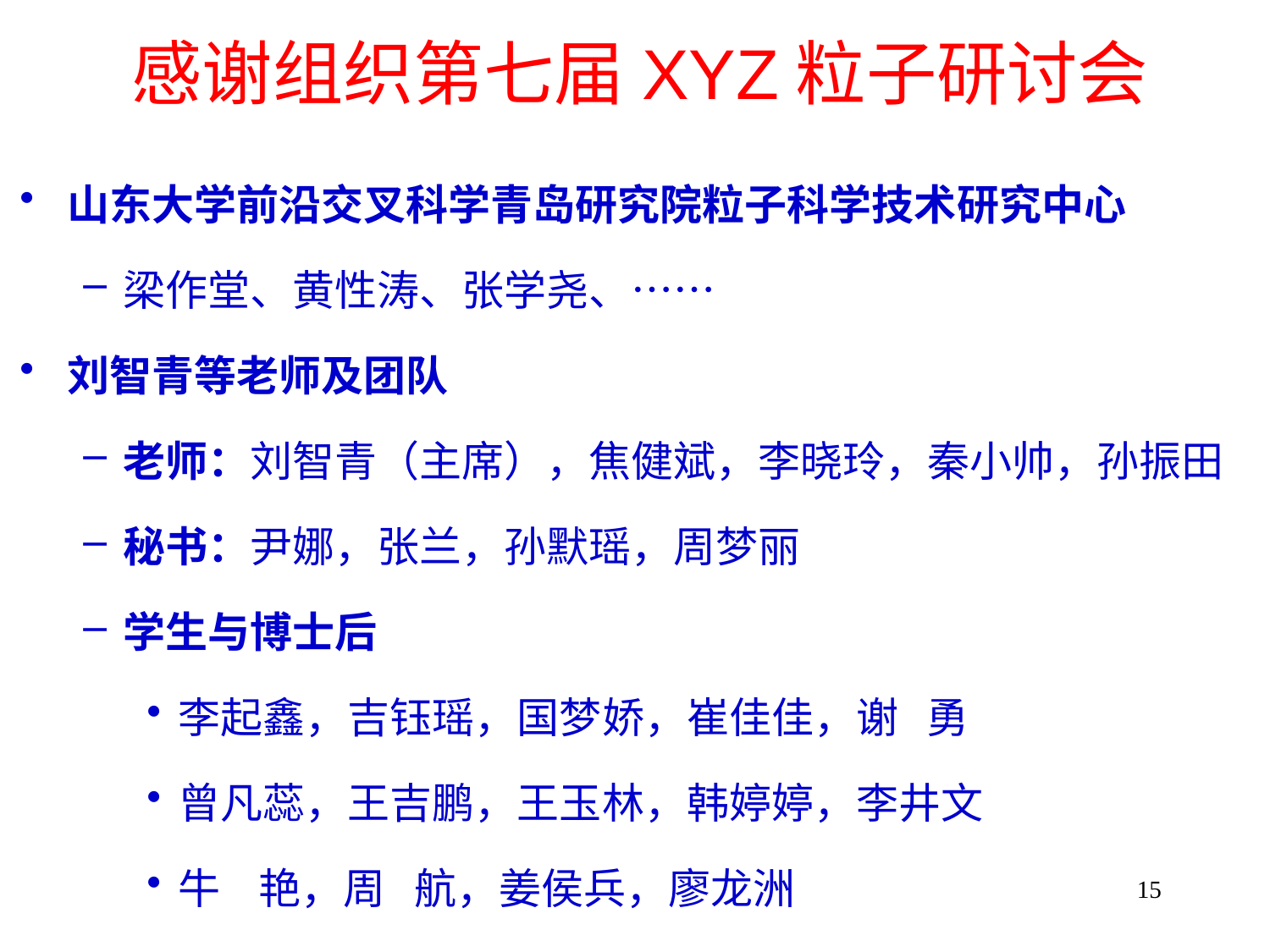

# 感谢组织第七届XYZ粒子研讨会
山东大学前沿交叉科学青岛研究院粒子科学技术研究中心
梁作堂、黄性涛、张学尧、……
刘智青等老师及团队
老师：刘智青（主席），焦健斌，李晓玲，秦小帅，孙振田
秘书：尹娜，张兰，孙默瑶，周梦丽
学生与博士后
李起鑫，吉钰瑶，国梦娇，崔佳佳，谢   勇
曾凡蕊，王吉鹏，王玉林，韩婷婷，李井文
牛    艳，周   航，姜侯兵，廖龙洲
15